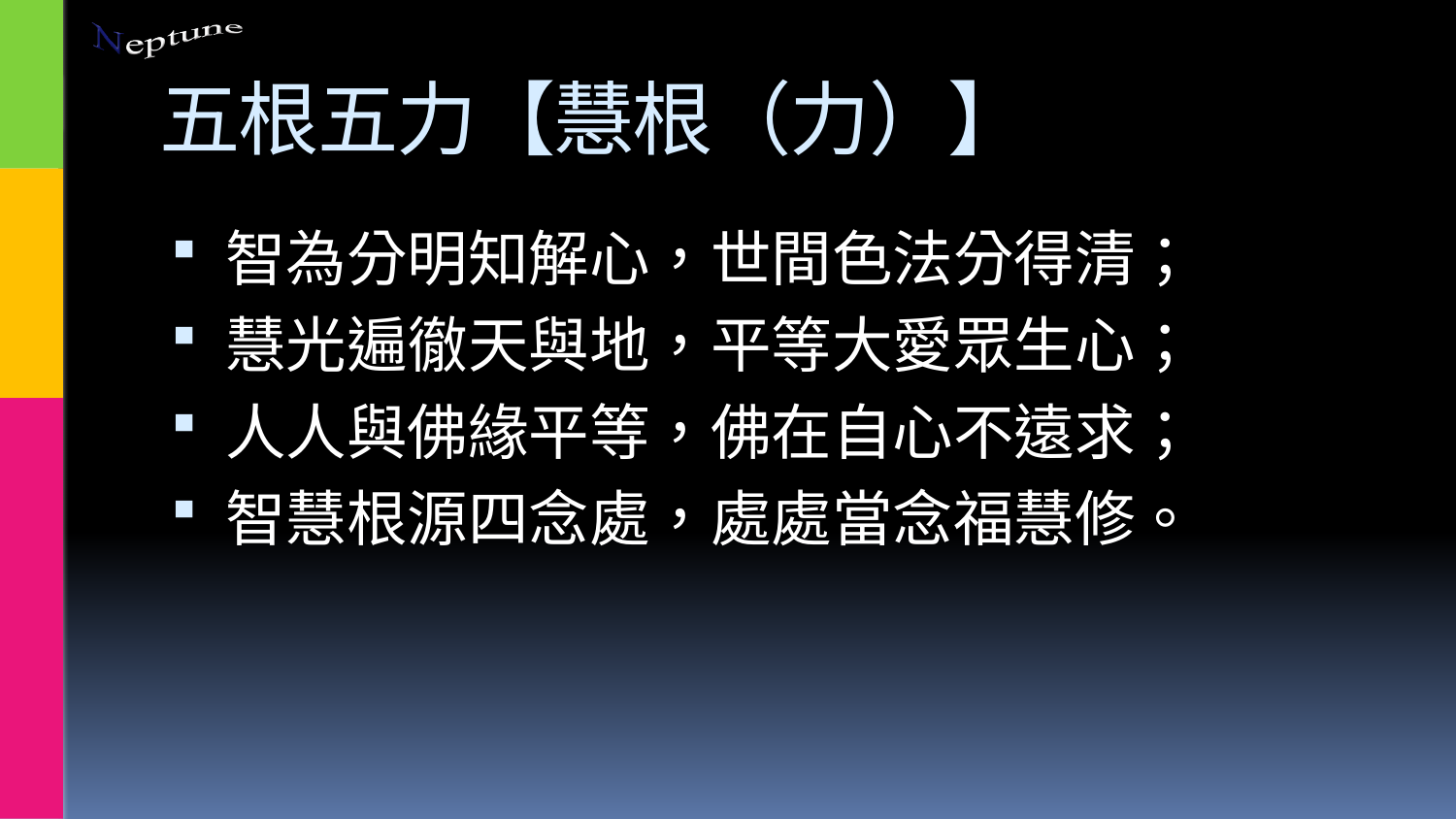

# 五根五力【慧根（力）】
智為分明知解心，世間色法分得清；
慧光遍徹天與地，平等大愛眾生心；
人人與佛緣平等，佛在自心不遠求；
智慧根源四念處，處處當念福慧修。